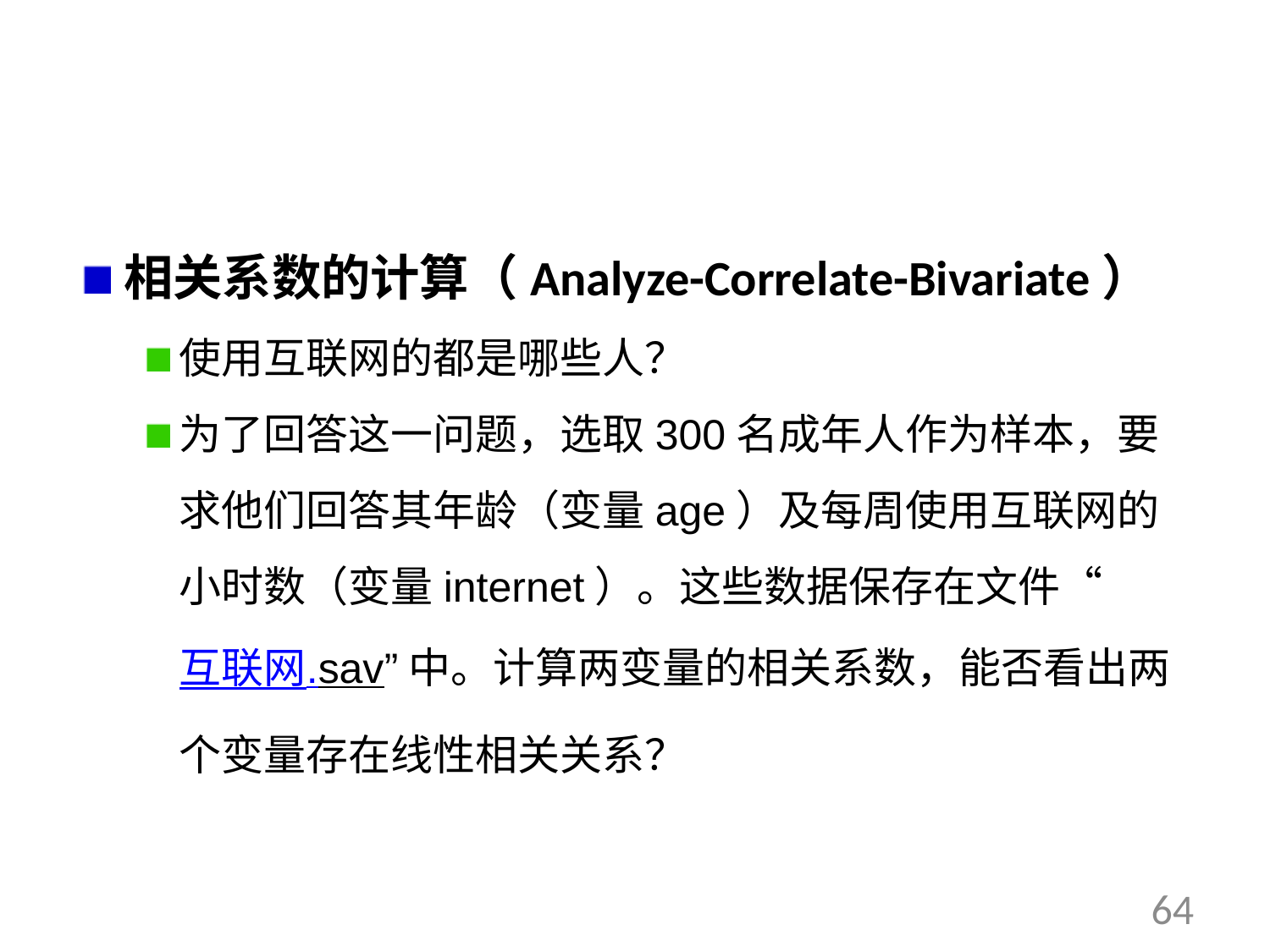

#
相关系数的计算（Analyze-Correlate-Bivariate）
使用互联网的都是哪些人？
为了回答这一问题，选取300名成年人作为样本，要求他们回答其年龄（变量age）及每周使用互联网的小时数（变量internet）。这些数据保存在文件“互联网.sav”中。计算两变量的相关系数，能否看出两个变量存在线性相关关系？

64